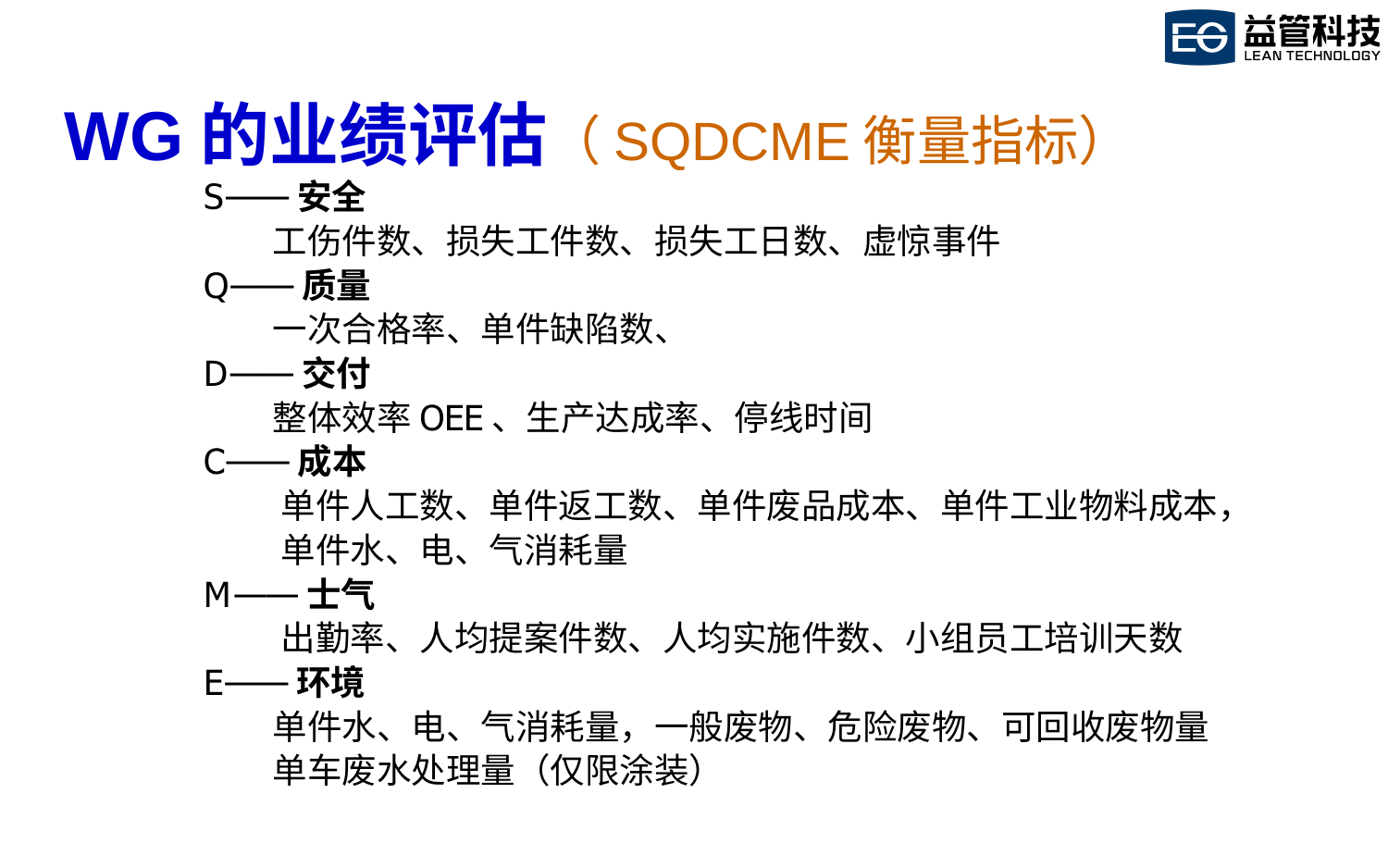

WG的业绩评估（SQDCME衡量指标）
 S——安全
         工伤件数、损失工件数、损失工日数、虚惊事件
 Q——质量
         一次合格率、单件缺陷数、
 D——交付
         整体效率OEE、生产达成率、停线时间
 C——成本
          单件人工数、单件返工数、单件废品成本、单件工业物料成本，
          单件水、电、气消耗量
 M——士气
          出勤率、人均提案件数、人均实施件数、小组员工培训天数
 E——环境
         单件水、电、气消耗量，一般废物、危险废物、可回收废物量
         单车废水处理量（仅限涂装）